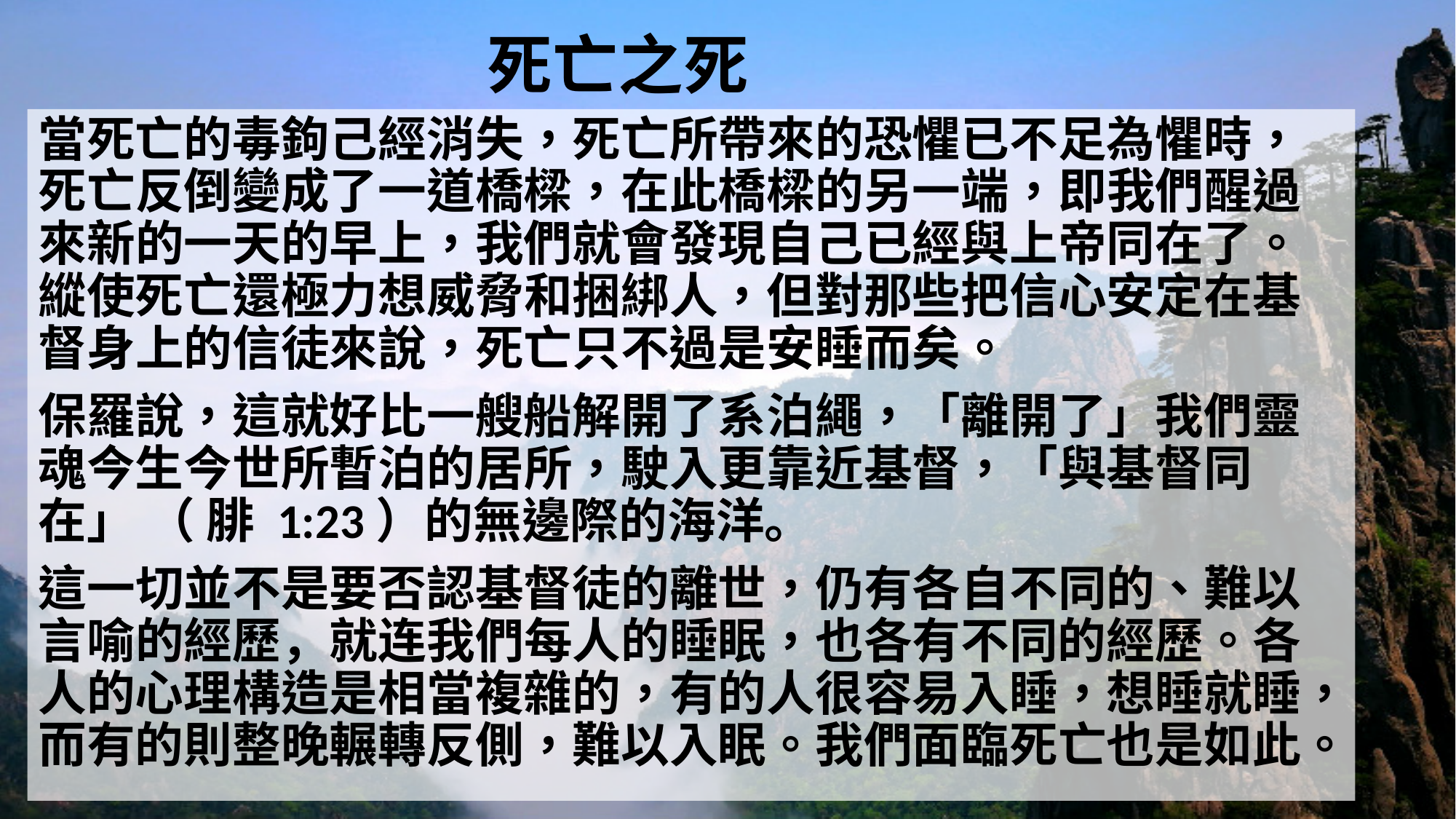

# 死亡之死
當死亡的毒鉤己經消失，死亡所帶來的恐懼已不足為懼時，死亡反倒變成了一道橋樑，在此橋樑的另一端，即我們醒過來新的一天的早上，我們就會發現自己已經與上帝同在了。縱使死亡還極力想威脅和捆綁人，但對那些把信心安定在基督身上的信徒來說，死亡只不過是安睡而矣。
保羅說，這就好比一艘船解開了系泊繩，「離開了」我們靈魂今生今世所暫泊的居所，駛入更靠近基督，「與基督同在」 （ 腓 1:23）的無邊際的海洋。
這一切並不是要否認基督徒的離世，仍有各自不同的、難以言喻的經歷，就连我們每人的睡眠，也各有不同的經歷。各人的心理構造是相當複雜的，有的人很容易入睡，想睡就睡，而有的則整晚輾轉反側，難以入眠。我們面臨死亡也是如此。